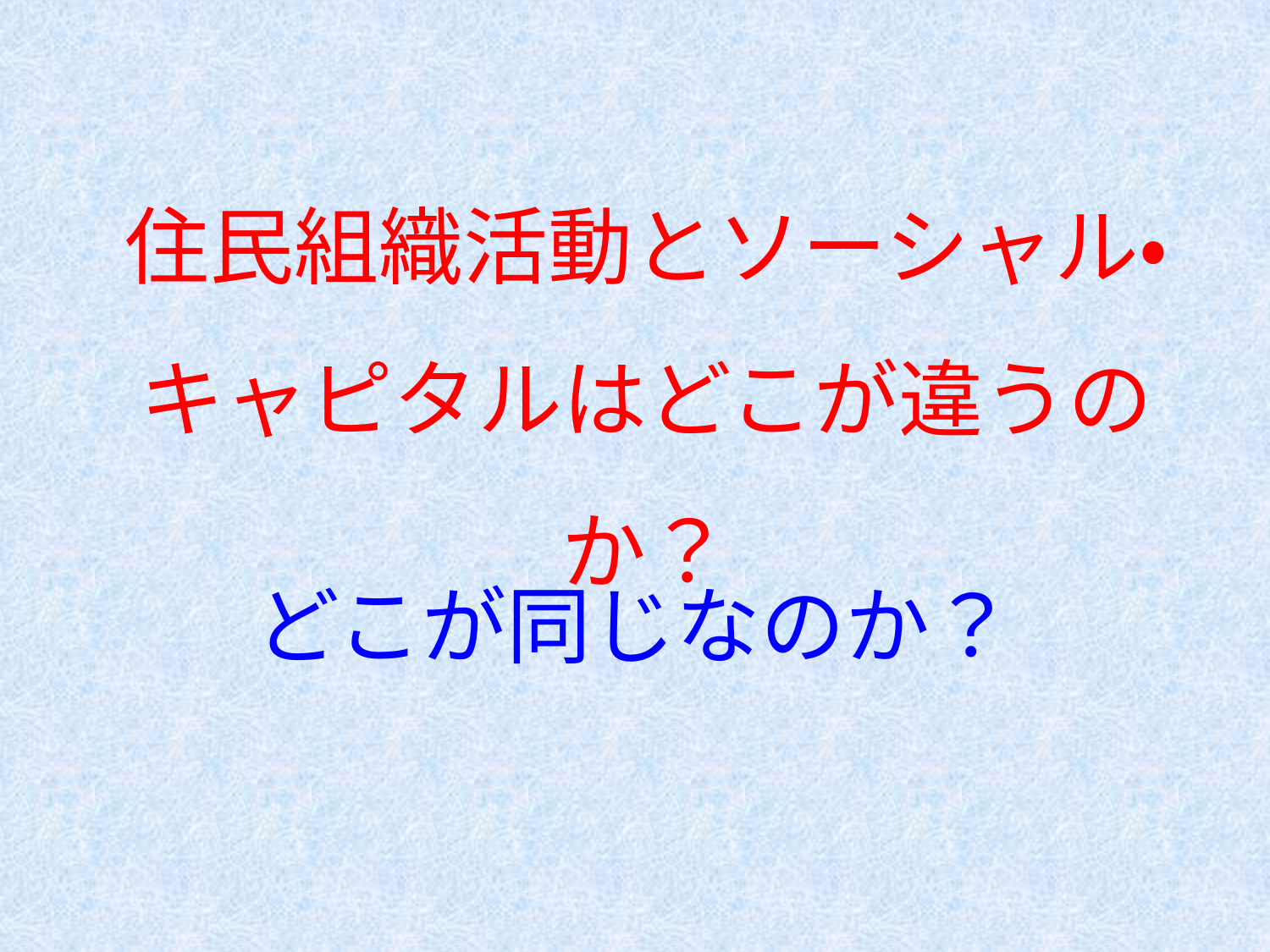

# 住民組織活動とソーシャル・ キャピタルはどこが違うのか？
どこが同じなのか？